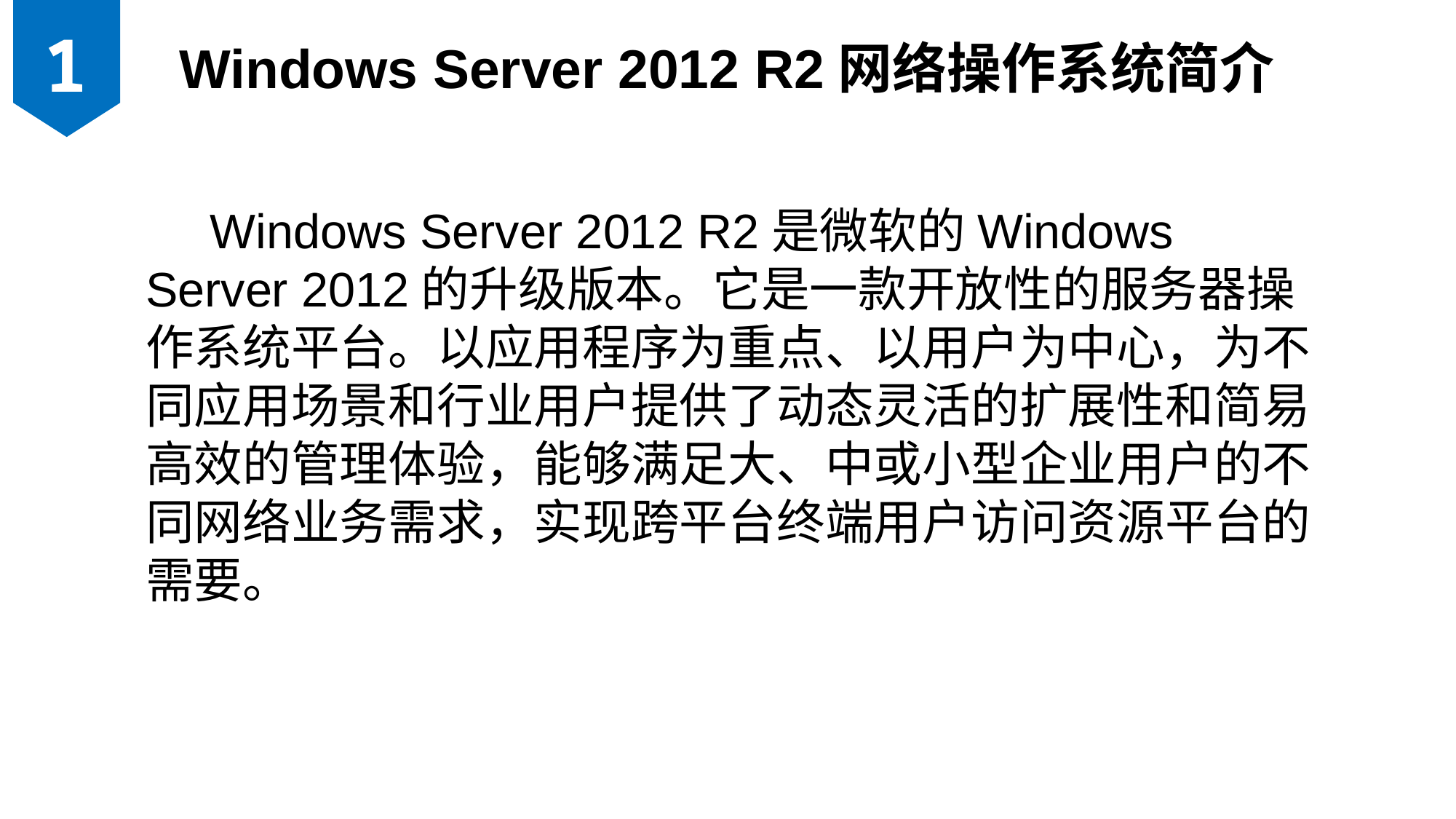

1

 Windows Server 2012 R2网络操作系统简介
Windows Server 2012 R2是微软的Windows Server 2012的升级版本。它是一款开放性的服务器操作系统平台。以应用程序为重点、以用户为中心，为不同应用场景和行业用户提供了动态灵活的扩展性和简易高效的管理体验，能够满足大、中或小型企业用户的不同网络业务需求，实现跨平台终端用户访问资源平台的需要。